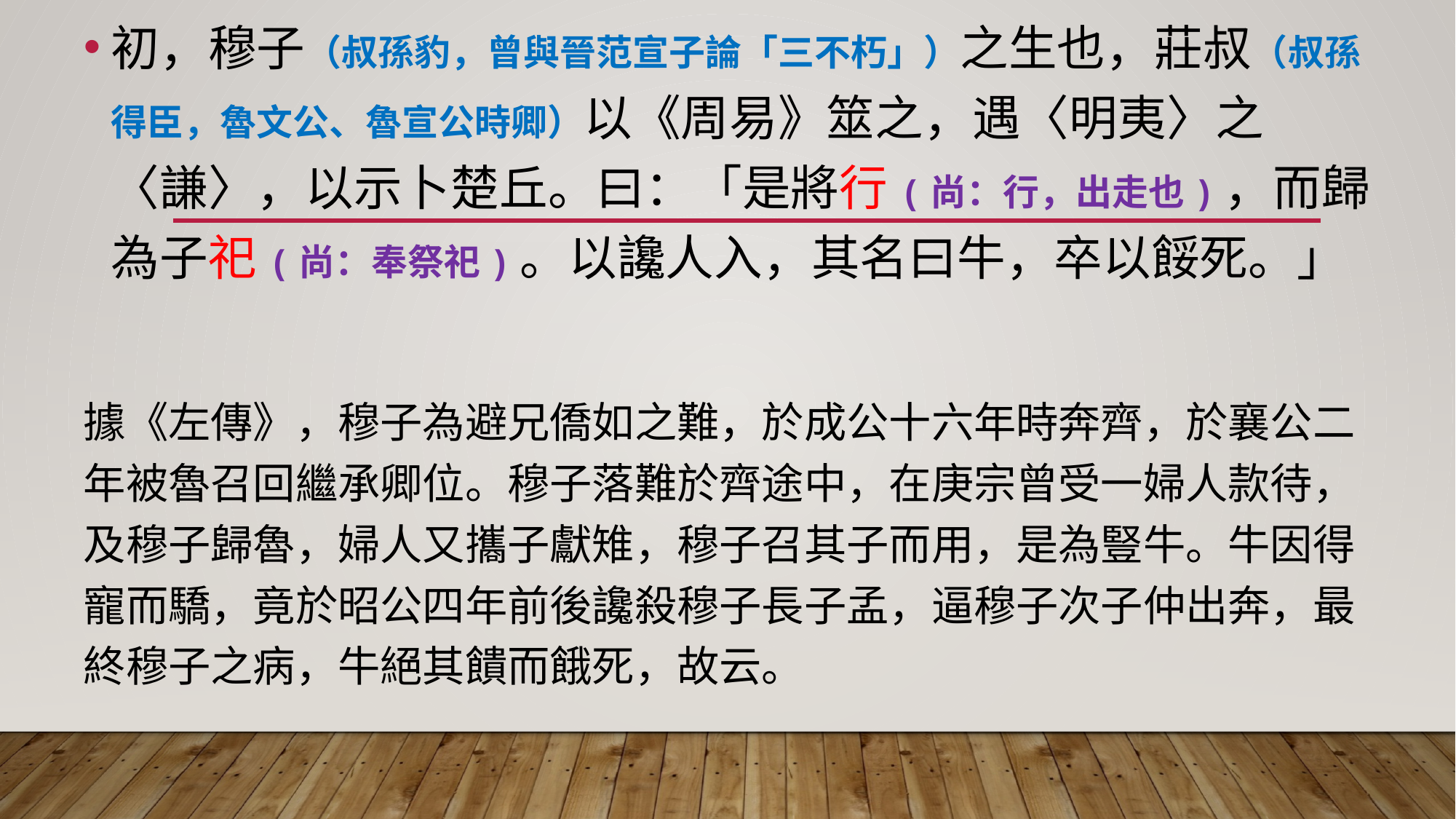

初，穆子（叔孫豹，曾與晉范宣子論「三不朽」）之生也，莊叔（叔孫得臣，魯文公、魯宣公時卿）以《周易》筮之，遇〈明夷〉之〈謙〉，以示卜楚丘。曰：「是將行(尚：行，出走也)，而歸為子祀(尚：奉祭祀)。以讒人入，其名曰牛，卒以餒死。」

據《左傳》，穆子為避兄僑如之難，於成公十六年時奔齊，於襄公二年被魯召回繼承卿位。穆子落難於齊途中，在庚宗曾受一婦人款待，及穆子歸魯，婦人又攜子獻雉，穆子召其子而用，是為豎牛。牛因得寵而驕，竟於昭公四年前後讒殺穆子長子孟，逼穆子次子仲出奔，最終穆子之病，牛絕其饋而餓死，故云。